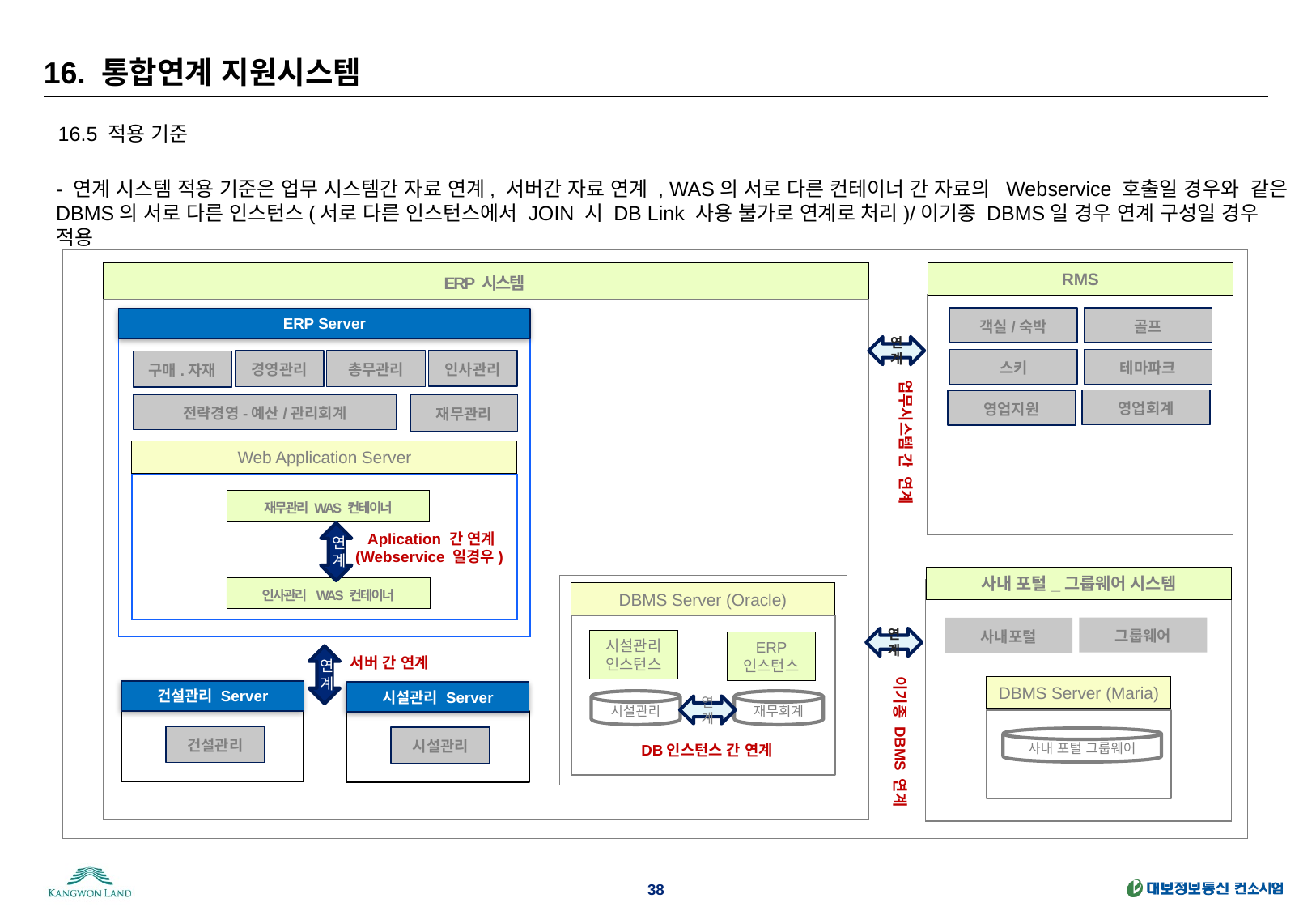

# 16. 통합연계 지원시스템
16.5 적용 기준
- 연계 시스템 적용 기준은 업무 시스템간 자료 연계, 서버간 자료 연계 , WAS의 서로 다른 컨테이너 간 자료의  Webservice 호출일 경우와  같은 DBMS의 서로 다른 인스턴스(서로 다른 인스턴스에서 JOIN 시 DB Link 사용 불가로 연계로 처리)/이기종 DBMS일 경우 연계 구성일 경우 적용

ERP 시스템
RMS

골프
객실/숙박
ERP Server

연계
테마파크
스키
인사관리
총무관리
경영관리
구매.자재
업무시스템 간  연계
영업회계
영업지원
재무관리
전략경영-예산/관리회계
Web Application Server

재무관리 WAS 컨테이너
연계
Aplication 간 연계
(Webservice 일경우)
서버간연계
사내 포털_그룹웨어 시스템

인사관리  WAS 컨테이너

DBMS Server (Oracle)

그룹웨어
사내포털
연계
시설관리 인스턴스
ERP
인스턴스
연계
서버 간 연계
이기종 DBMS 연계
DBMS Server (Maria)
건설관리 Server
시설관리 Server
시설관리
재무회계
연계

건설관리
시설관리
사내 포털 그룹웨어
DB인스턴스 간 연계
38